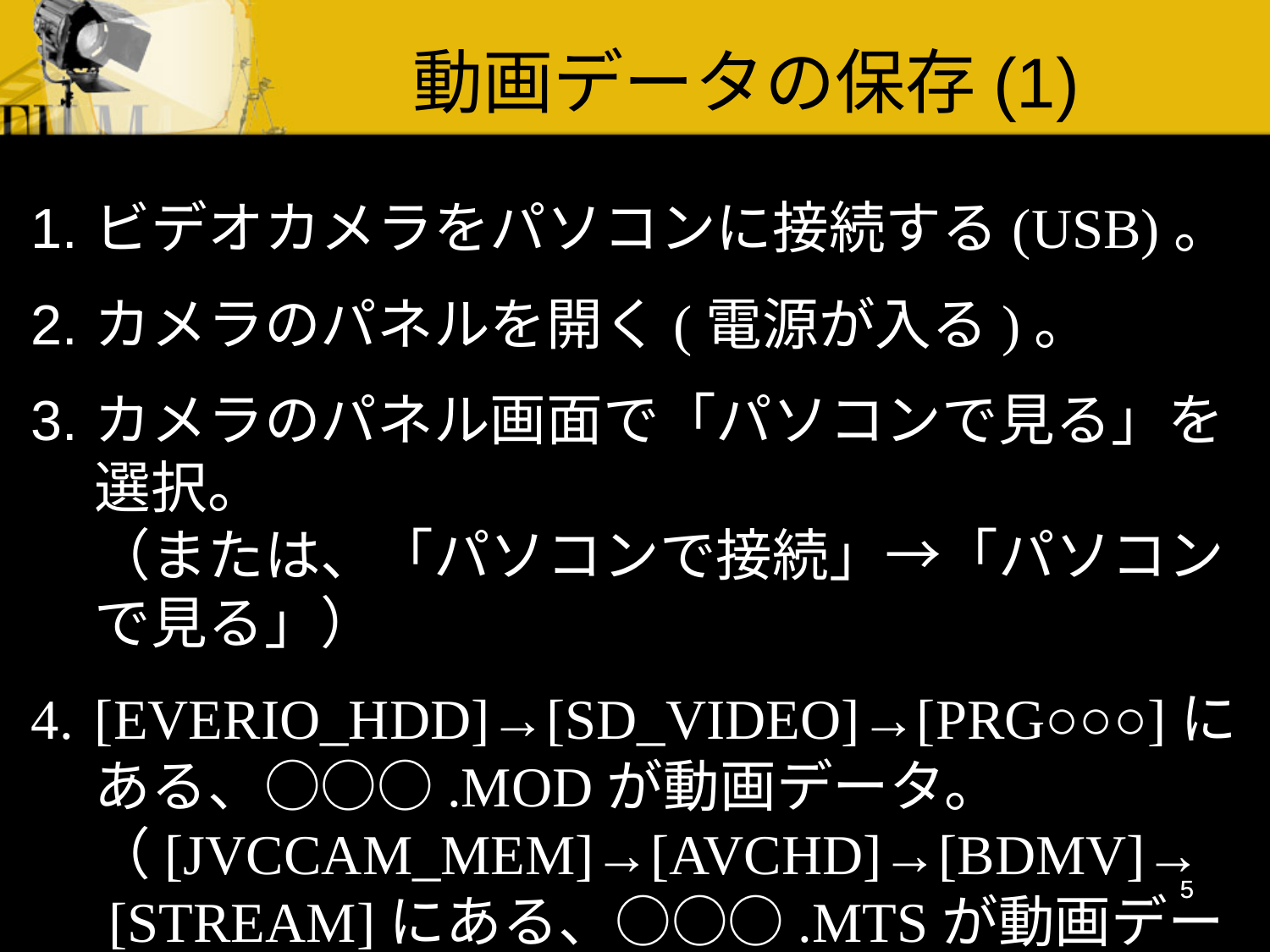

動画データの保存(1)
ビデオカメラをパソコンに接続する(USB)。
カメラのパネルを開く(電源が入る)。
カメラのパネル画面で「パソコンで見る」を選択。
（または、「パソコンで接続」→「パソコンで見る」）
[EVERIO_HDD]→[SD_VIDEO]→[PRG○○○]にある、○○○.MODが動画データ。
（[JVCCAM_MEM]→[AVCHD]→[BDMV]→
 [STREAM]にある、○○○.MTSが動画データ）
5
5